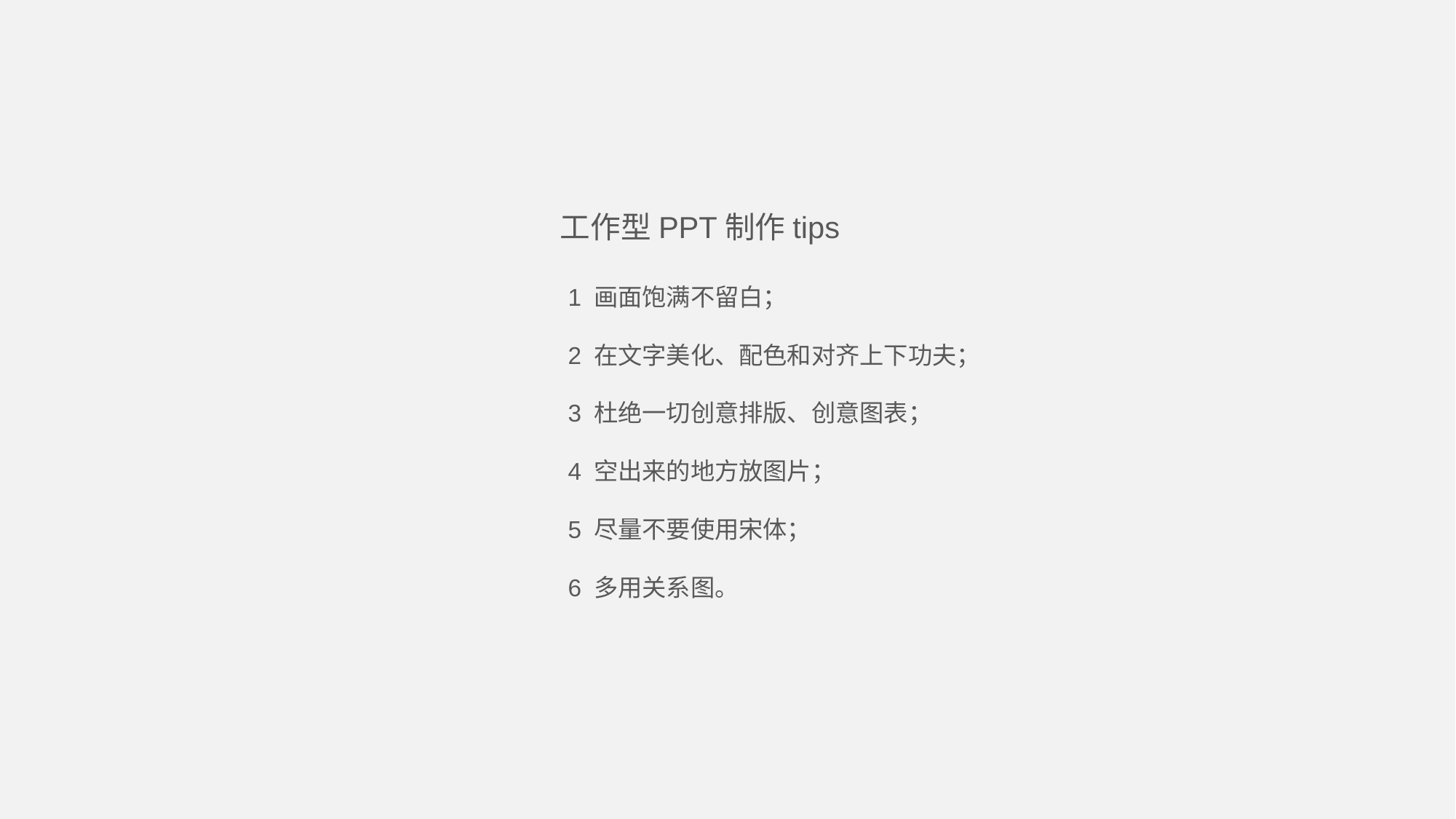

工作型PPT制作tips
1 画面饱满不留白；

2 在文字美化、配色和对齐上下功夫；

3 杜绝一切创意排版、创意图表；

4 空出来的地方放图片；

5 尽量不要使用宋体；

6 多用关系图。